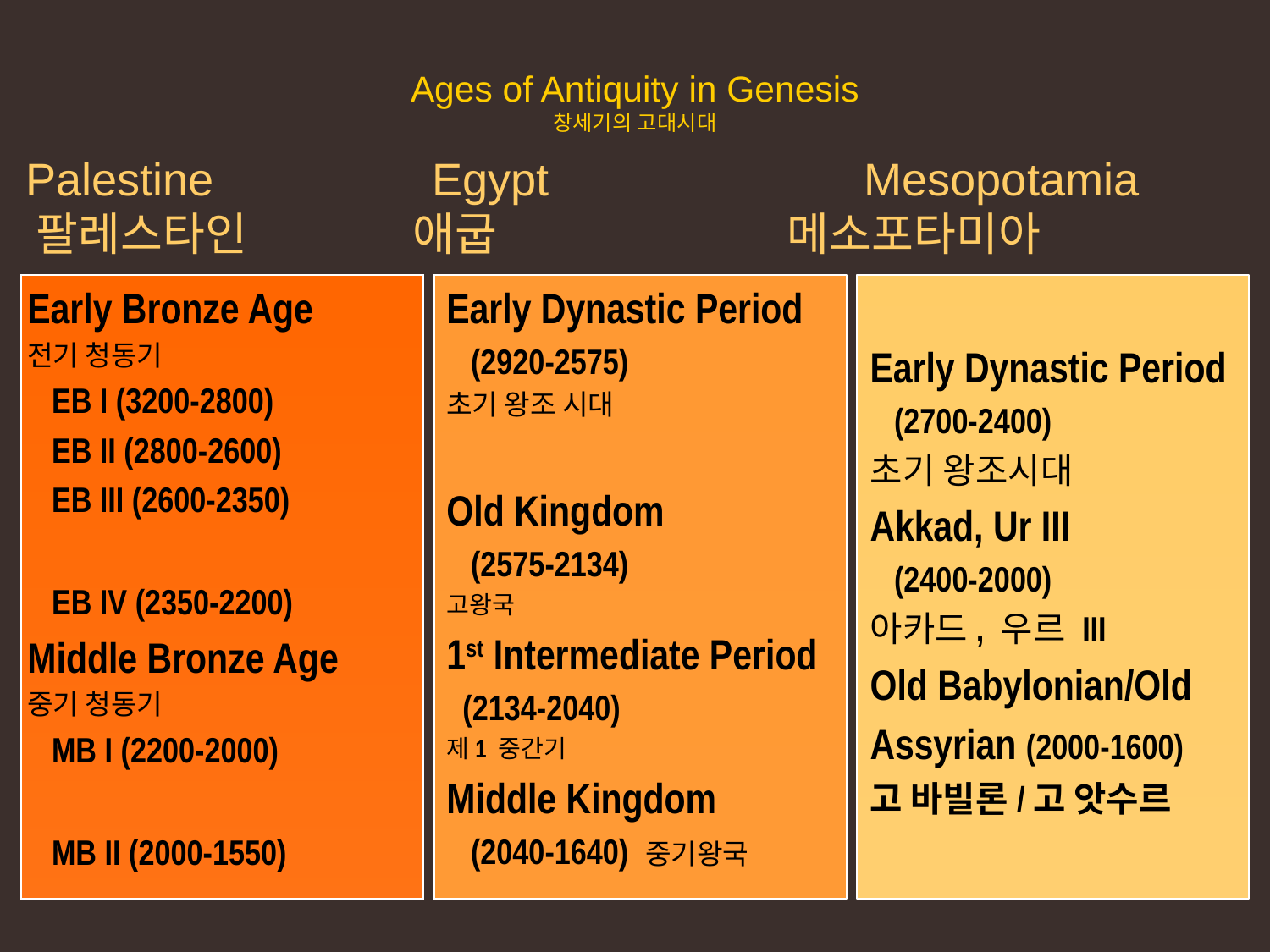

Ages of Antiquity in Genesis
창세기의 고대시대
 Palestine 	             Egypt	                 Mesopotamia
 팔레스타인                애굽                            메소포타미아

Early Dynastic Period
   (2920-2575)
초기 왕조 시대

Old Kingdom
   (2575-2134)
고왕국
1st Intermediate Period
  (2134-2040)
제1 중간기
Middle Kingdom
   (2040-1640) 중기왕국

Early Dynastic Period
   (2700-2400)
초기 왕조시대
Akkad, Ur III
   (2400-2000)
아카드, 우르 III
Old Babylonian/Old
Assyrian (2000-1600)
고 바빌론/고 앗수르
Early Bronze Age
전기 청동기
   EB I (3200-2800)
   EB II (2800-2600)
   EB III (2600-2350)

   EB IV (2350-2200)
Middle Bronze Age
중기 청동기
   MB I (2200-2000)

   MB II (2000-1550)